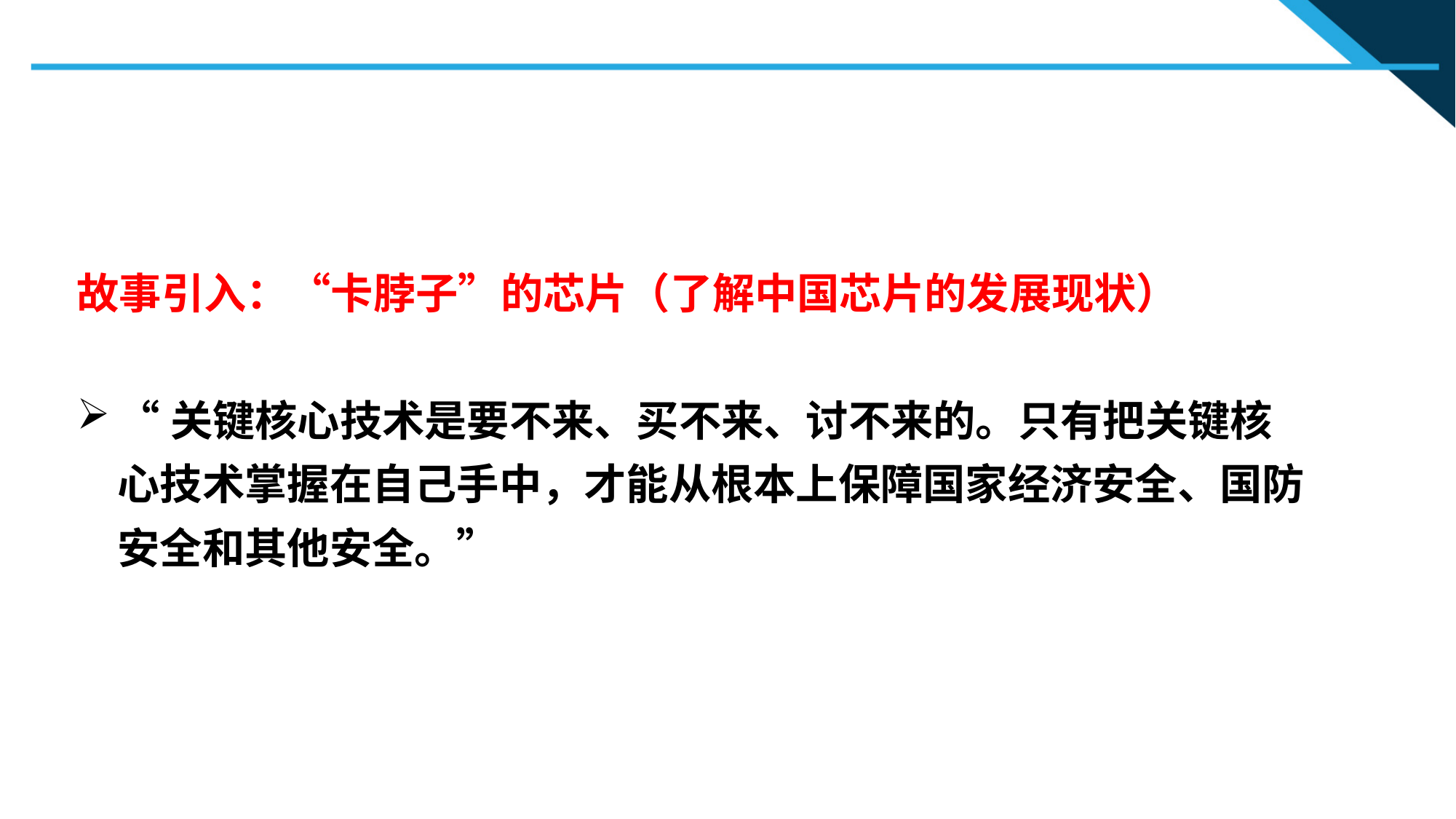

故事引入：“卡脖子”的芯片（了解中国芯片的发展现状）

“关键核心技术是要不来、买不来、讨不来的。只有把关键核心技术掌握在自己手中，才能从根本上保障国家经济安全、国防安全和其他安全。”